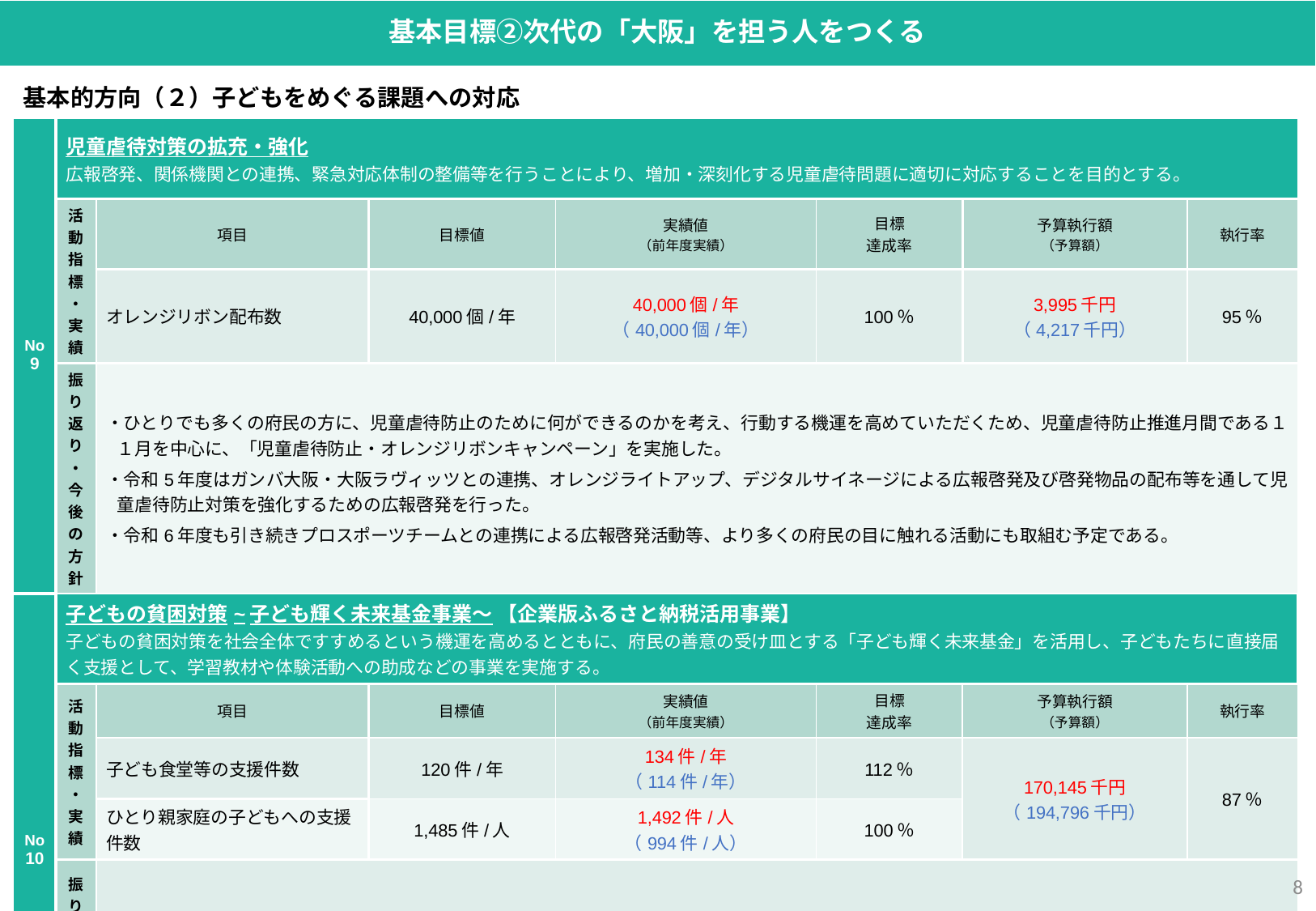

基本目標②次代の「大阪」を担う人をつくる
基本的方向（２）子どもをめぐる課題への対応
| No 9 | 児童虐待対策の拡充・強化 広報啓発、関係機関との連携、緊急対応体制の整備等を行うことにより、増加・深刻化する児童虐待問題に適切に対応することを目的とする。 |  |  |  |  |  |  |
| --- | --- | --- | --- | --- | --- | --- | --- |
|  | 活動指標・実績 | 項目 | 目標値 | 実績値 （前年度実績） | 目標 達成率 | 予算執行額 （予算額） | 執行率 |
|  |  | オレンジリボン配布数 | 40,000個/年 | 40,000個/年 （40,000個/年） | 100％ | 3,995千円 （4,217千円） | 95％ |
|  | 振り返り・ 今後の方針 | ・ひとりでも多くの府民の方に、児童虐待防止のために何ができるのかを考え、行動する機運を高めていただくため、児童虐待防止推進月間である１１月を中心に、「児童虐待防止・オレンジリボンキャンペーン」を実施した。 ・令和5年度はガンバ大阪・大阪ラヴィッツとの連携、オレンジライトアップ、デジタルサイネージによる広報啓発及び啓発物品の配布等を通して児童虐待防止対策を強化するための広報啓発を行った。 ・令和6年度も引き続きプロスポーツチームとの連携による広報啓発活動等、より多くの府民の目に触れる活動にも取組む予定である。 |  |  |  |  |  |
| No 10 | 子どもの貧困対策~子ども輝く未来基金事業～ 【企業版ふるさと納税活用事業】 子どもの貧困対策を社会全体ですすめるという機運を高めるとともに、府民の善意の受け皿とする「子ども輝く未来基金」を活用し、子どもたちに直接届く支援として、学習教材や体験活動への助成などの事業を実施する。 |  |  |  |  |  |  |
|  | 活動指標・実績 | 項目 | 目標値 | 実績値 （前年度実績） | 目標 達成率 | 予算執行額 （予算額） | 執行率 |
|  |  | 子ども食堂等の支援件数 | 120件/年 | 134件/年 （114件/年） | 112％ | 170,145千円 （194,796千円） | 87％ |
|  |  | ひとり親家庭の子どもへの支援件数 | 1,485件/人 | 1,492件/人 （994件/人） | 100％ |  |  |
|  | 振り返り・ 今後の方針 | ・令和5年度事業では、子ども食堂等に対し、学習教材等購入の補助や体験活動に関する支援を行い、目標値を上回る実績となった。また、児童扶養手当を受給しているひとり親世帯の小学6年生に対し、自転車や学習用品、スポーツ用品等の物品の支援を実施し、目標数値を達成することができた。 ・令和6年度以降についても、「子ども輝く未来基金」を活用し、引き続き子ども食堂等やひとり親家庭の子ども等への支援に取り組む。 ※令和５年度企業版ふるさと納税寄附額：9,333千円 |  |  |  |  |  |
8